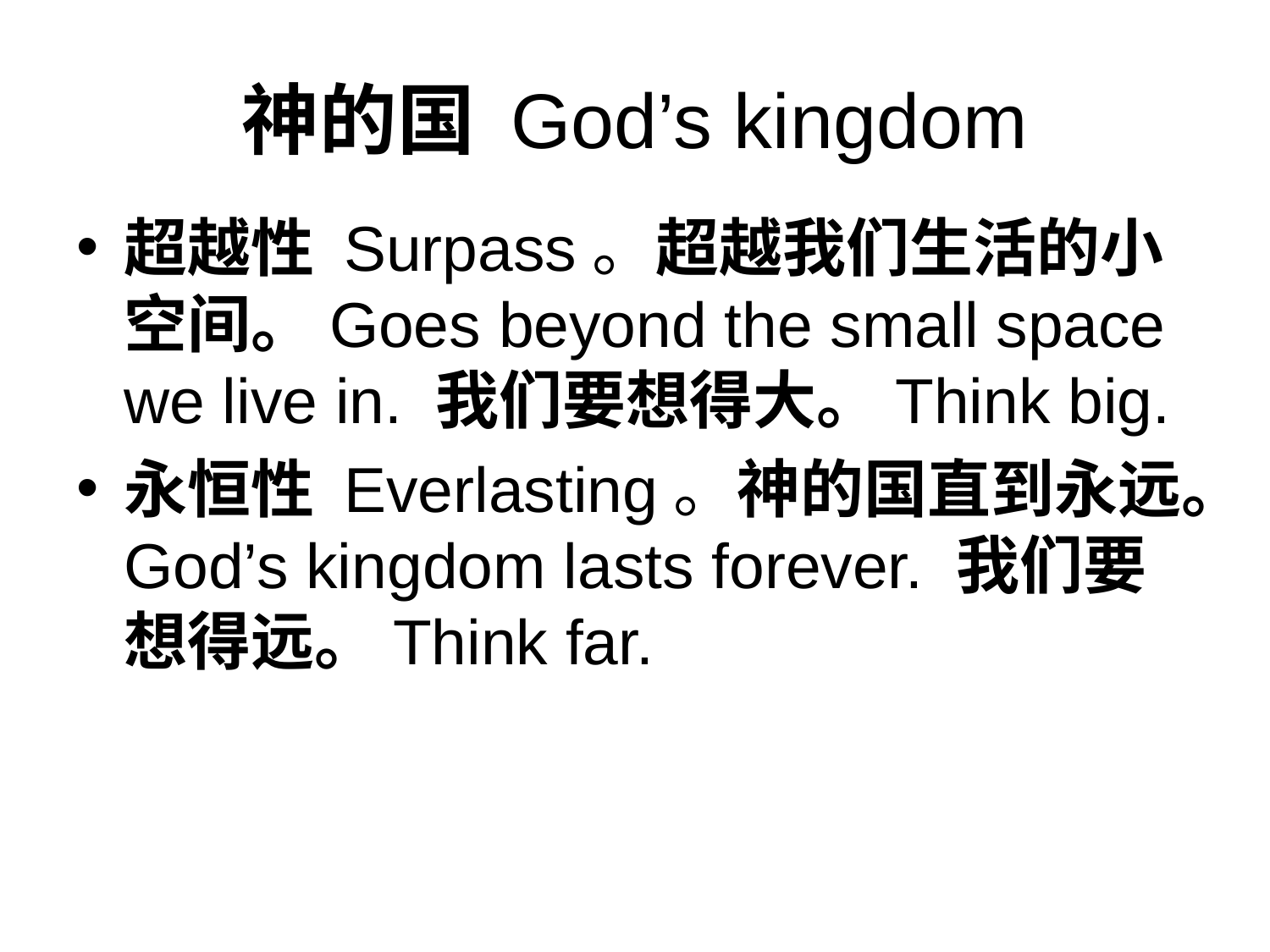

# 神的国 God’s kingdom
超越性 Surpass。超越我们生活的小空间。Goes beyond the small space we live in. 我们要想得大。Think big.
永恒性 Everlasting。神的国直到永远。God’s kingdom lasts forever. 我们要想得远。Think far.